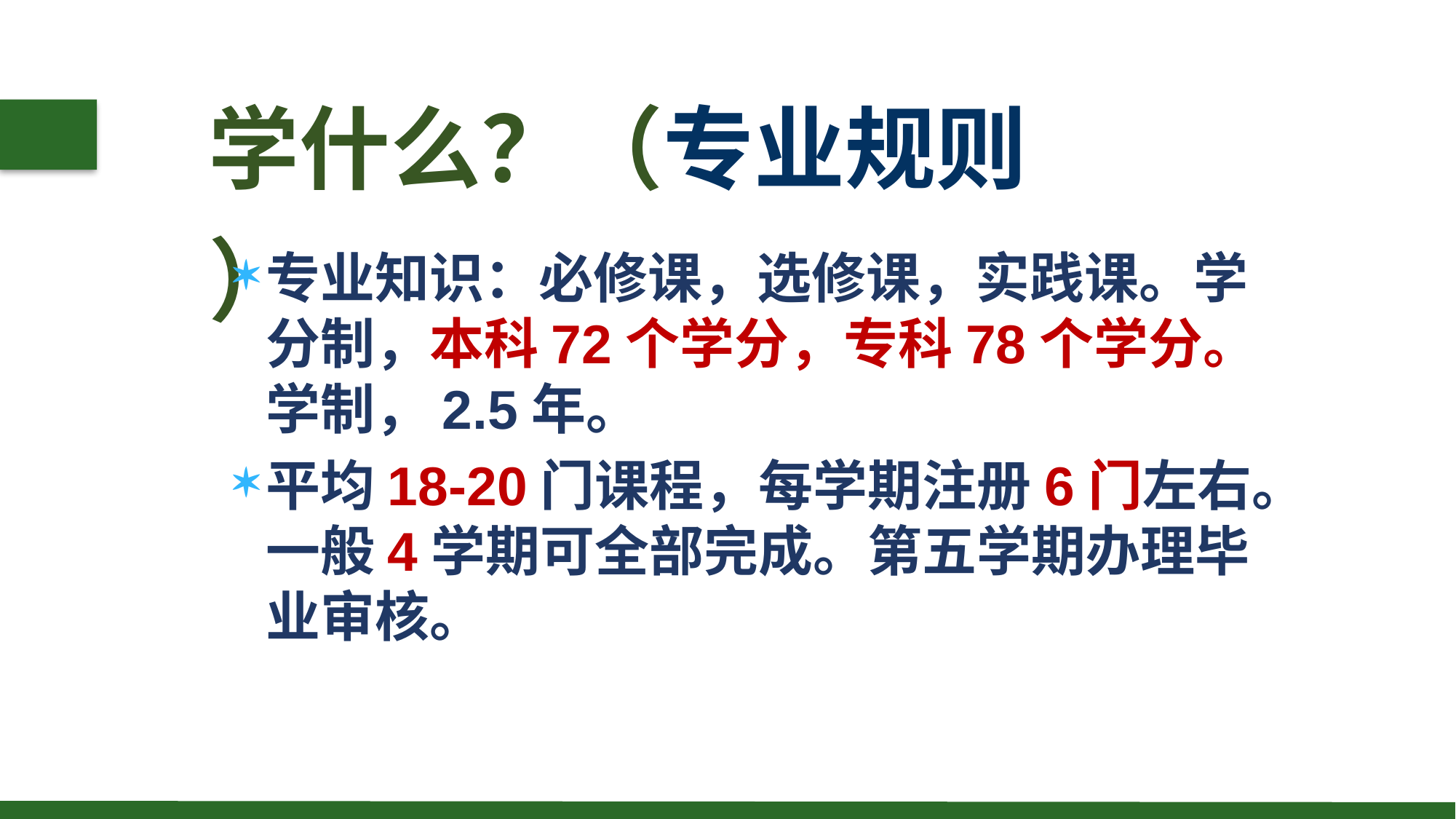

学什么？（专业规则）

01

专业知识：必修课，选修课，实践课。学分制，本科72个学分，专科78个学分。学制，2.5年。
平均18-20门课程，每学期注册6门左右。一般4学期可全部完成。第五学期办理毕业审核。